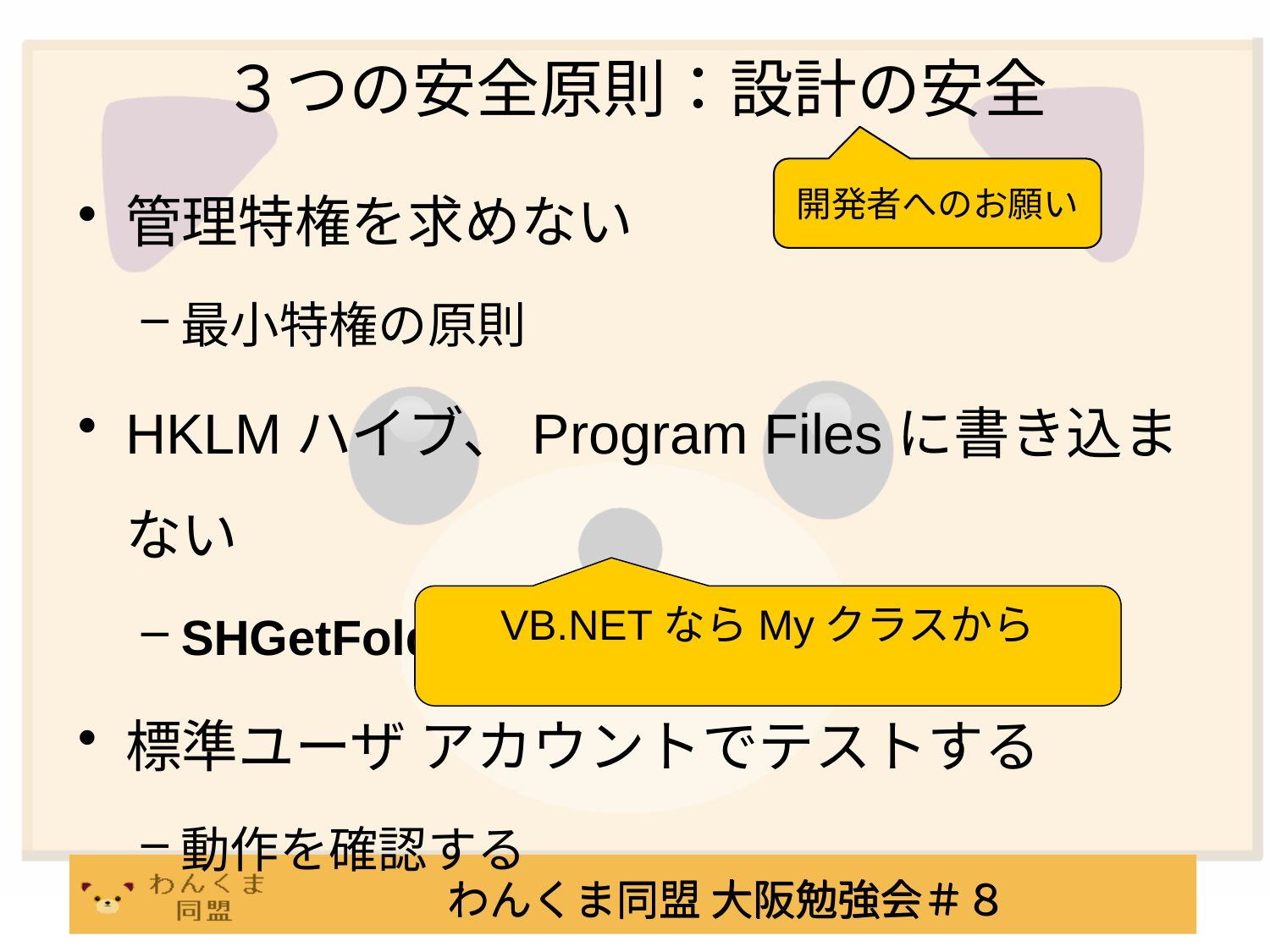

# ３つの安全原則：設計の安全
管理特権を求めない
最小特権の原則
HKLMハイブ、Program Filesに書き込まない
SHGetFolderPathを使用し、XML形式で
標準ユーザ アカウントでテストする
動作を確認する

開発者へのお願い
VB.NETならMyクラスから

わんくま同盟 大阪勉強会＃８
わんくま同盟 大阪勉強会＃８